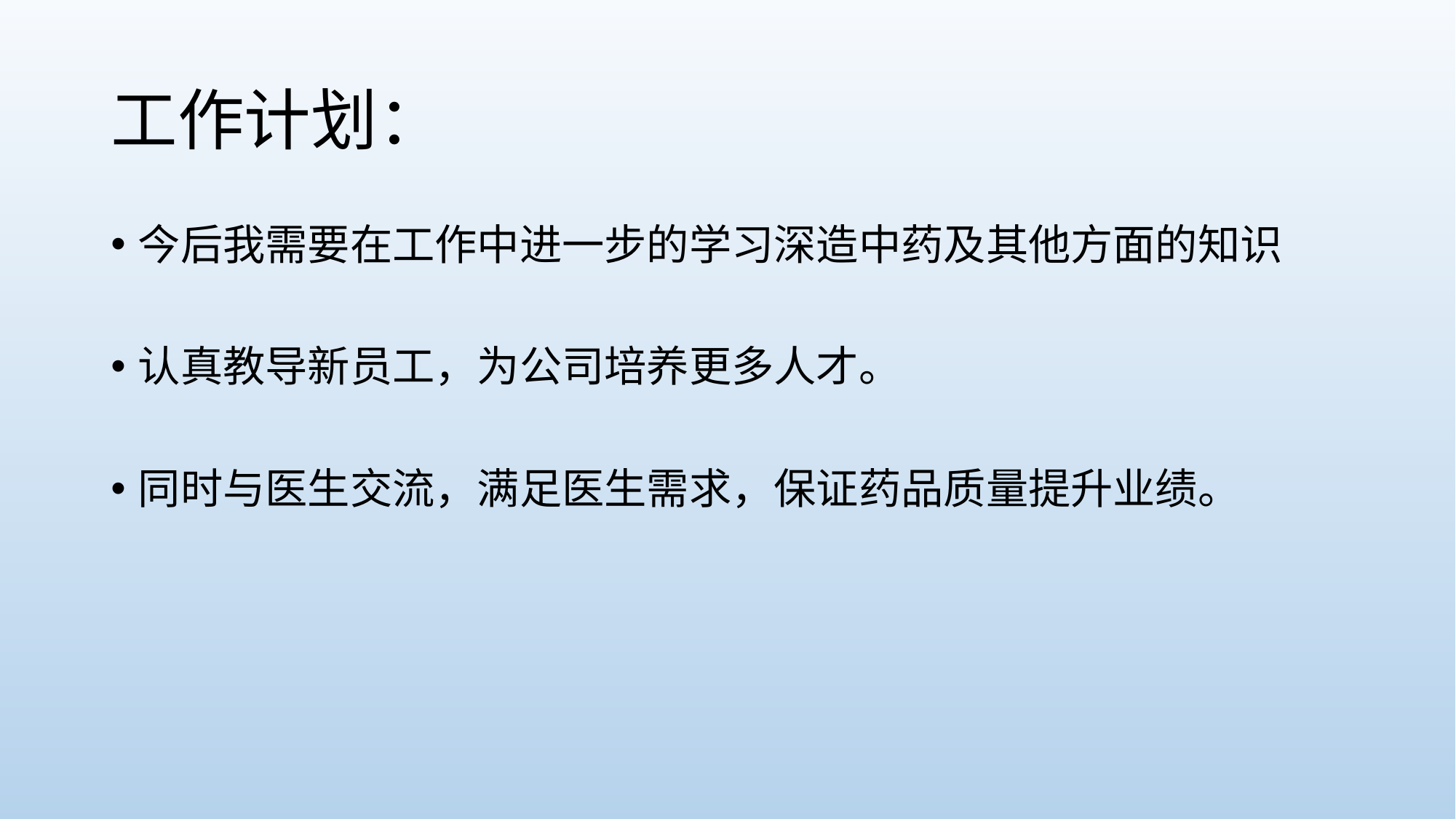

# 工作计划：
今后我需要在工作中进一步的学习深造中药及其他方面的知识

认真教导新员工，为公司培养更多人才。

同时与医生交流，满足医生需求，保证药品质量提升业绩。